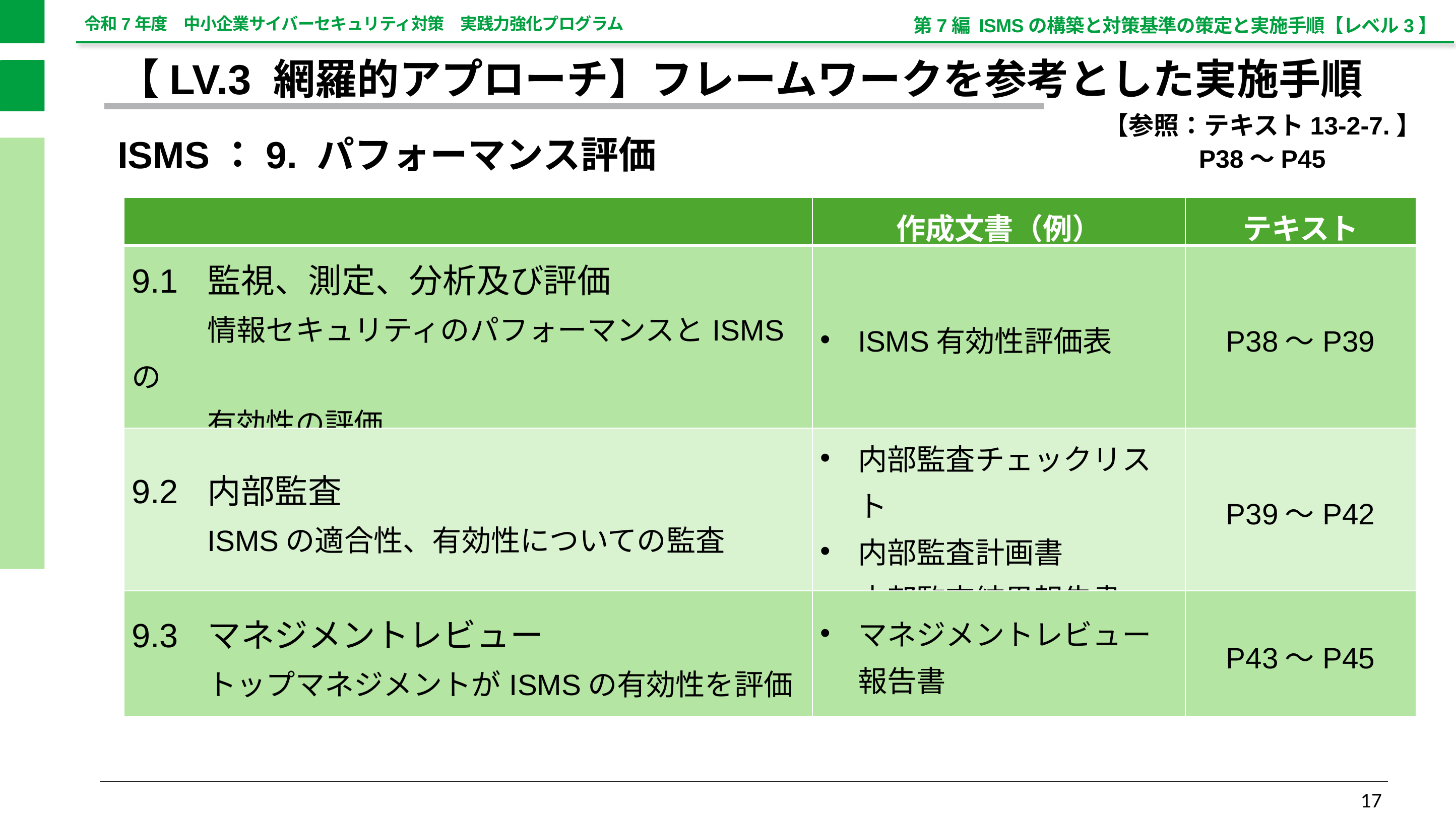

第7編 ISMSの構築と対策基準の策定と実施手順【レベル3】
【LV.3 網羅的アプローチ】フレームワークを参考とした実施手順
【参照：テキスト13-2-7.】
P38～P45
ISMS：9. パフォーマンス評価
|  | 作成文書（例） | テキスト |
| --- | --- | --- |
| 9.1 監視、測定、分析及び評価 情報セキュリティのパフォーマンスとISMSの 有効性の評価 | ISMS有効性評価表 | P38～P39 |
| 9.2 内部監査 ISMSの適合性、有効性についての監査 | 内部監査チェックリスト 内部監査計画書 内部監査結果報告書 | P39～P42 |
| 9.3 マネジメントレビュー トップマネジメントがISMSの有効性を評価 | マネジメントレビュー 報告書 | P43～P45 |